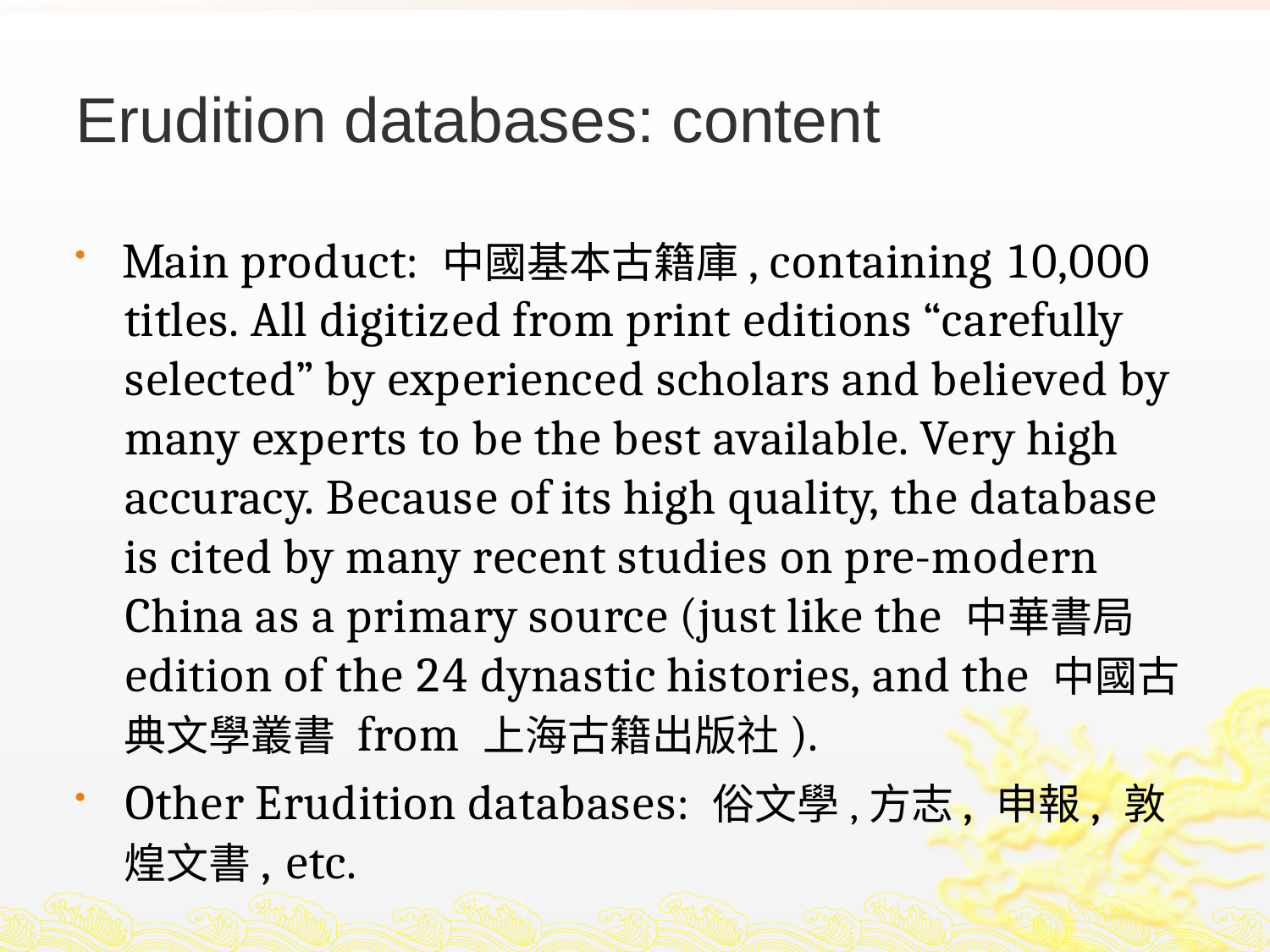

# Erudition databases: content
Main product: 中國基本古籍庫, containing 10,000 titles. All digitized from print editions “carefully selected” by experienced scholars and believed by many experts to be the best available. Very high accuracy. Because of its high quality, the database is cited by many recent studies on pre-modern China as a primary source (just like the 中華書局 edition of the 24 dynastic histories, and the 中國古典文學叢書 from 上海古籍出版社).
Other Erudition databases: 俗文學,方志, 申報, 敦煌文書, etc.